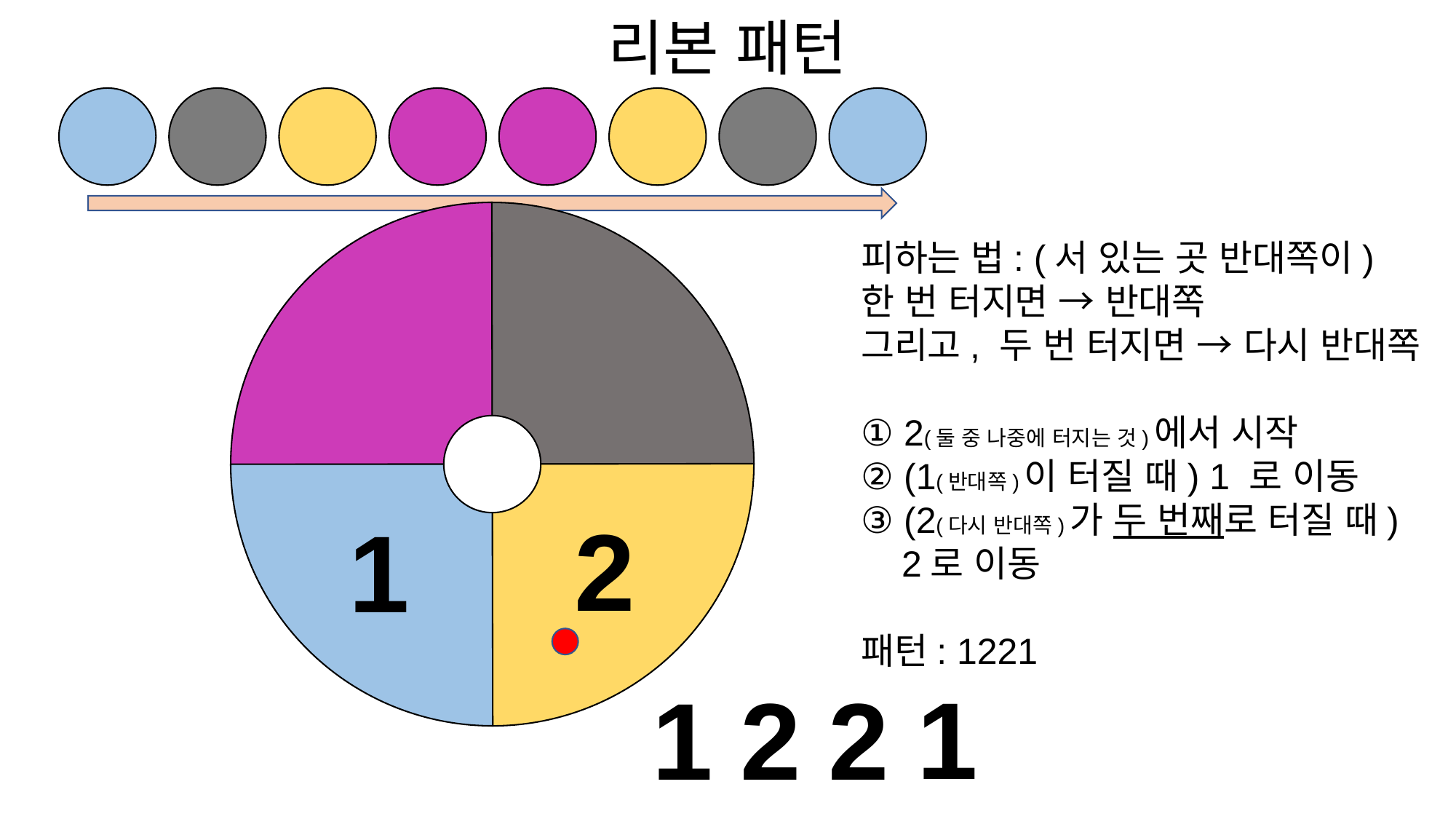

리본 패턴

피하는 법: (서 있는 곳 반대쪽이)
한 번 터지면 → 반대쪽
그리고, 두 번 터지면 → 다시 반대쪽

① 2(둘 중 나중에 터지는 것)에서 시작
② (1(반대쪽)이 터질 때) 1 로 이동
③ (2(다시 반대쪽)가 두 번째로 터질 때)
    2로 이동

패턴: 1221

2
1

1
2
2
1